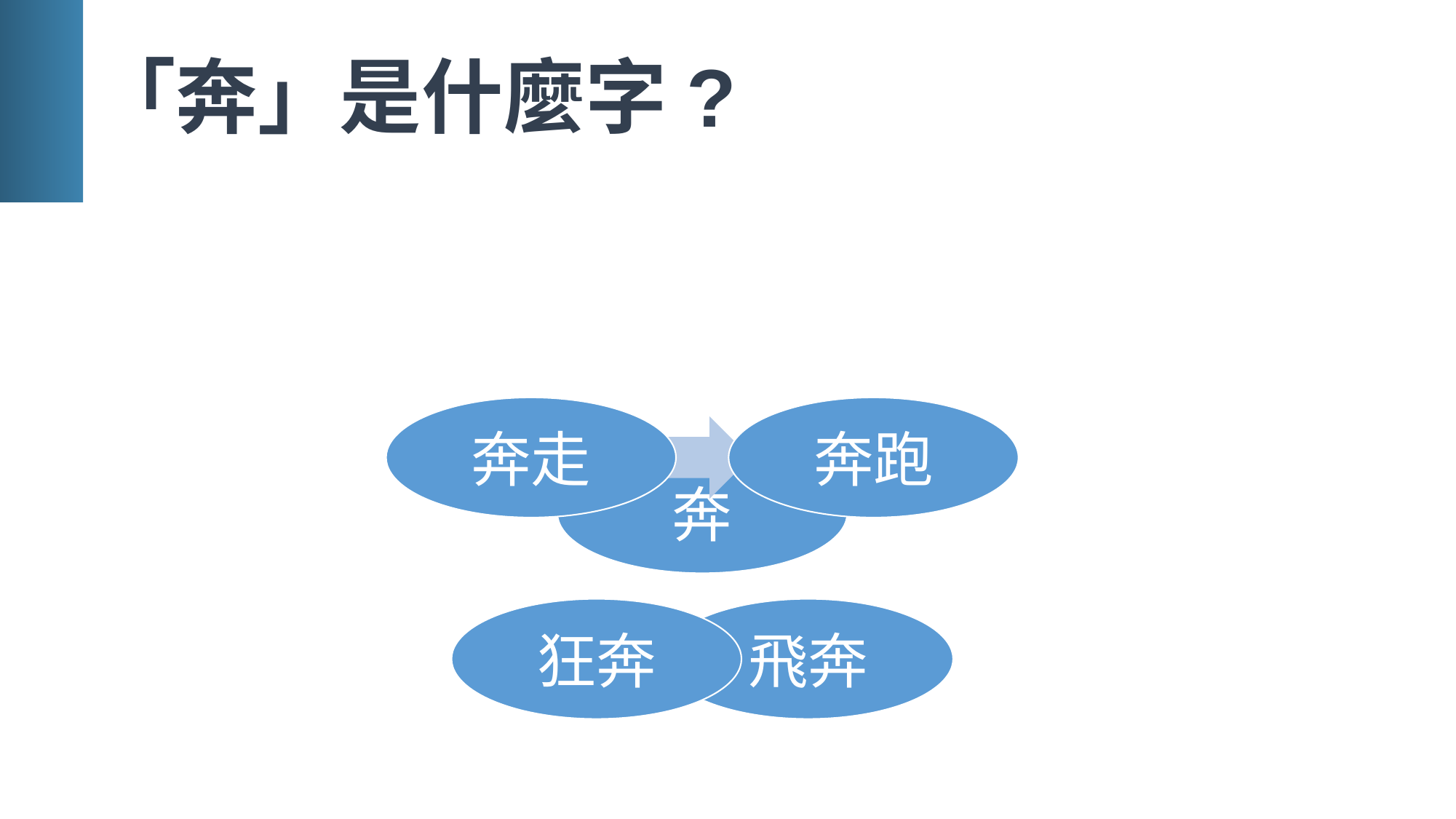

# 「奔」是什麼字?
奔
奔跑
飛奔
狂奔
奔走